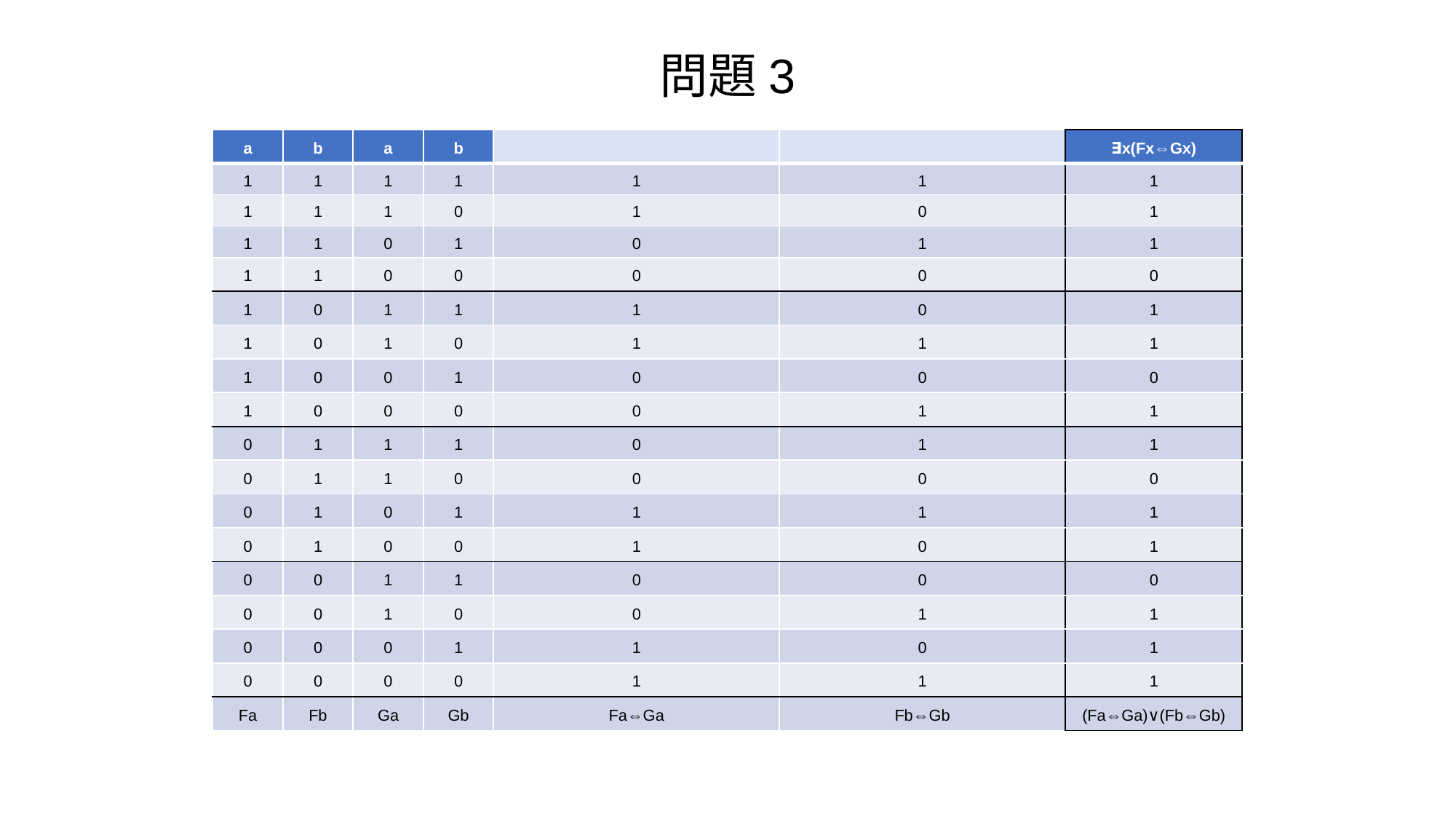

問題3
| a | b | a | b |  |  | ∃x(Fx⇔Gx) |
| --- | --- | --- | --- | --- | --- | --- |
| 1 | 1 | 1 | 1 | 1 | 1 | 1 |
| 1 | 1 | 1 | 0 | 1 | 0 | 1 |
| 1 | 1 | 0 | 1 | 0 | 1 | 1 |
| 1 | 1 | 0 | 0 | 0 | 0 | 0 |
| 1 | 0 | 1 | 1 | 1 | 0 | 1 |
| 1 | 0 | 1 | 0 | 1 | 1 | 1 |
| 1 | 0 | 0 | 1 | 0 | 0 | 0 |
| 1 | 0 | 0 | 0 | 0 | 1 | 1 |
| 0 | 1 | 1 | 1 | 0 | 1 | 1 |
| 0 | 1 | 1 | 0 | 0 | 0 | 0 |
| 0 | 1 | 0 | 1 | 1 | 1 | 1 |
| 0 | 1 | 0 | 0 | 1 | 0 | 1 |
| 0 | 0 | 1 | 1 | 0 | 0 | 0 |
| 0 | 0 | 1 | 0 | 0 | 1 | 1 |
| 0 | 0 | 0 | 1 | 1 | 0 | 1 |
| 0 | 0 | 0 | 0 | 1 | 1 | 1 |
| Fa | Fb | Ga | Gb | Fa⇔Ga | Fb⇔Gb | (Fa⇔Ga)∨(Fb⇔Gb) |